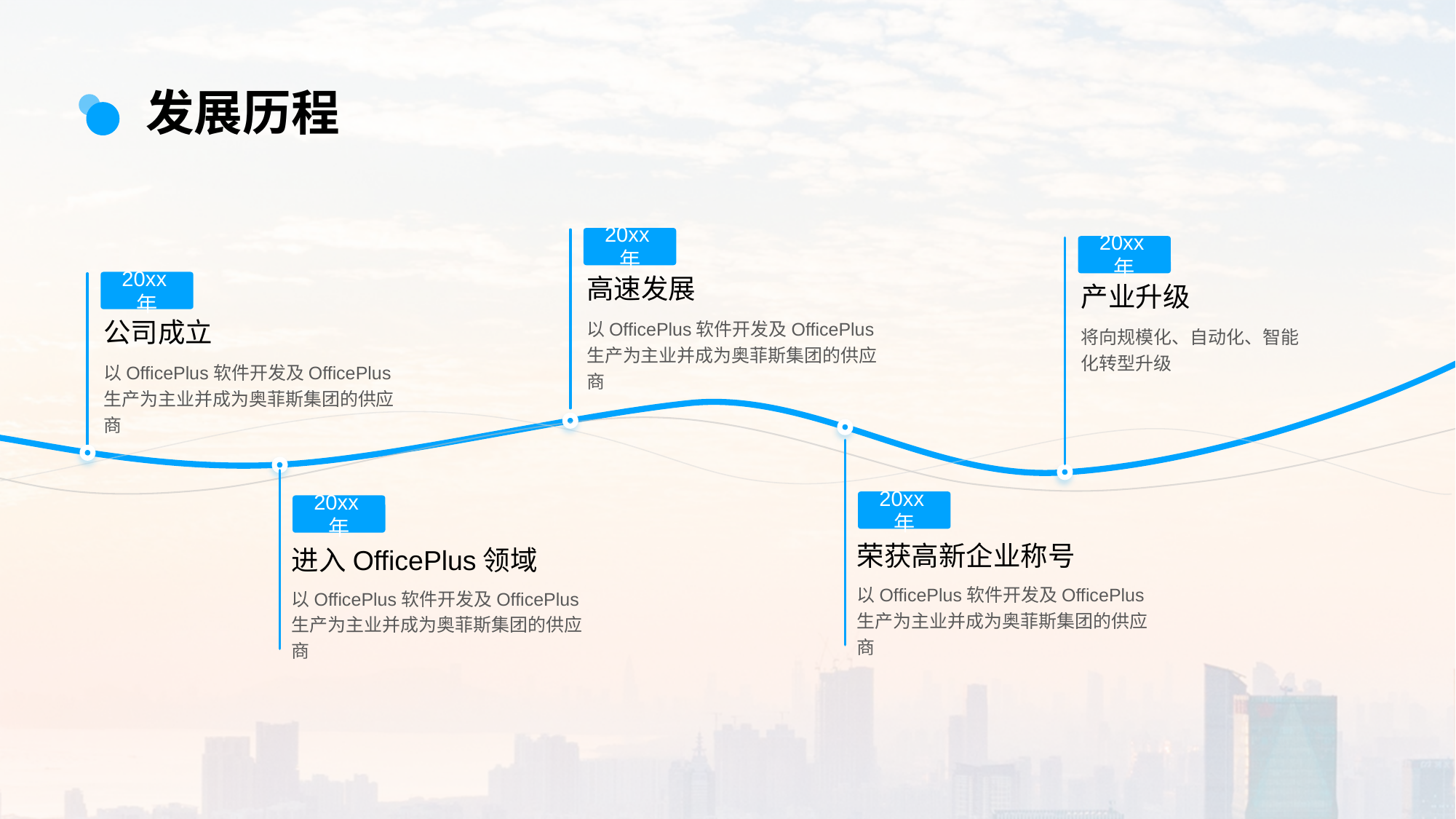

发展历程
20xx年
高速发展
以OfficePlus软件开发及OfficePlus生产为主业并成为奥菲斯集团的供应商
20xx年
产业升级
将向规模化、自动化、智能化转型升级
20xx年
公司成立
以OfficePlus软件开发及OfficePlus生产为主业并成为奥菲斯集团的供应商

20xx年
荣获高新企业称号
以OfficePlus软件开发及OfficePlus生产为主业并成为奥菲斯集团的供应商

20xx年
进入OfficePlus领域
以OfficePlus软件开发及OfficePlus生产为主业并成为奥菲斯集团的供应商